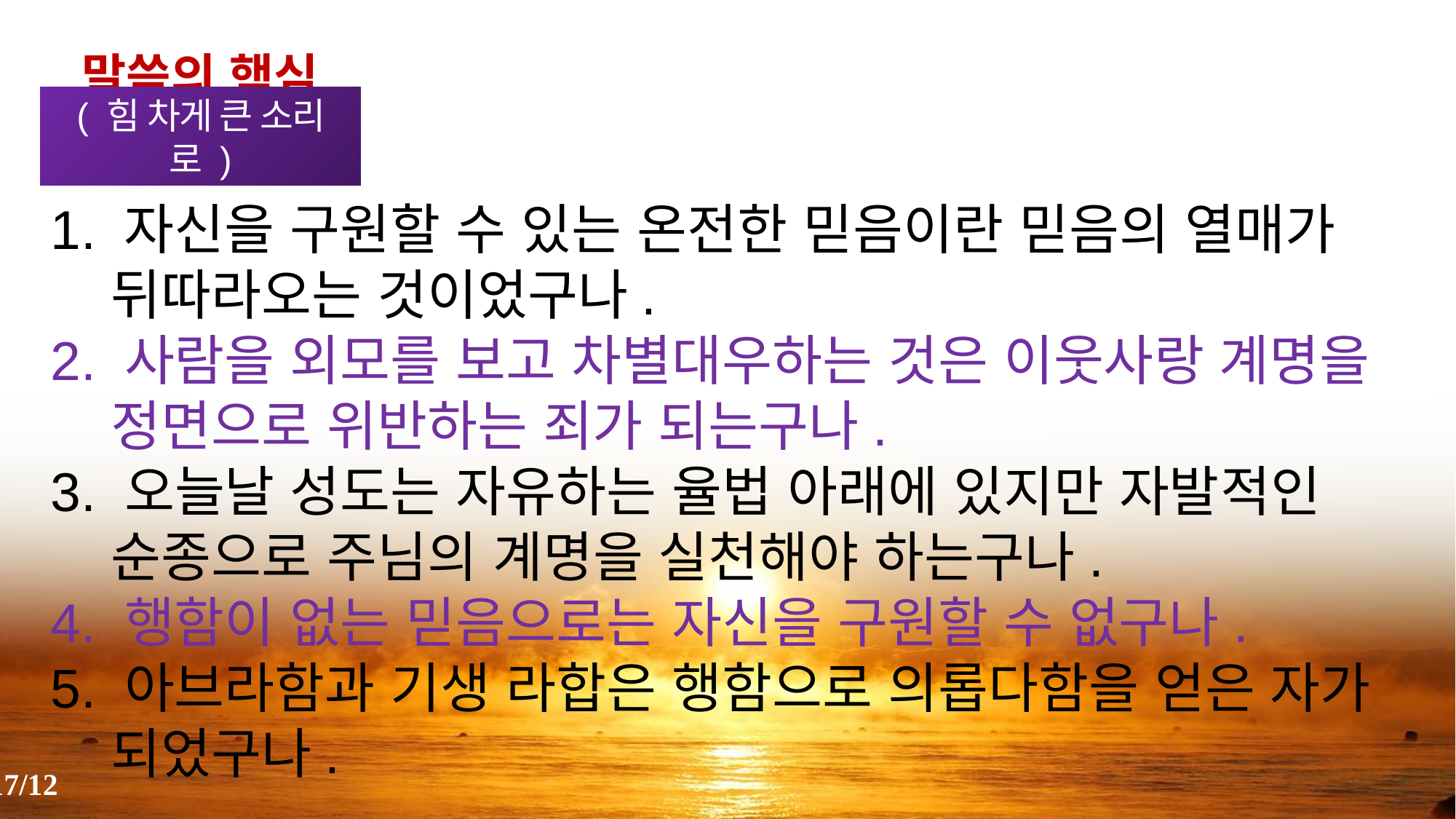

말씀의 핵심

( 힘 차게 큰 소리로 )
1. 자신을 구원할 수 있는 온전한 믿음이란 믿음의 열매가 뒤따라오는 것이었구나.
2. 사람을 외모를 보고 차별대우하는 것은 이웃사랑 계명을 정면으로 위반하는 죄가 되는구나.
3. 오늘날 성도는 자유하는 율법 아래에 있지만 자발적인 순종으로 주님의 계명을 실천해야 하는구나.
4. 행함이 없는 믿음으로는 자신을 구원할 수 없구나.
5. 아브라함과 기생 라합은 행함으로 의롭다함을 얻은 자가 되었구나.